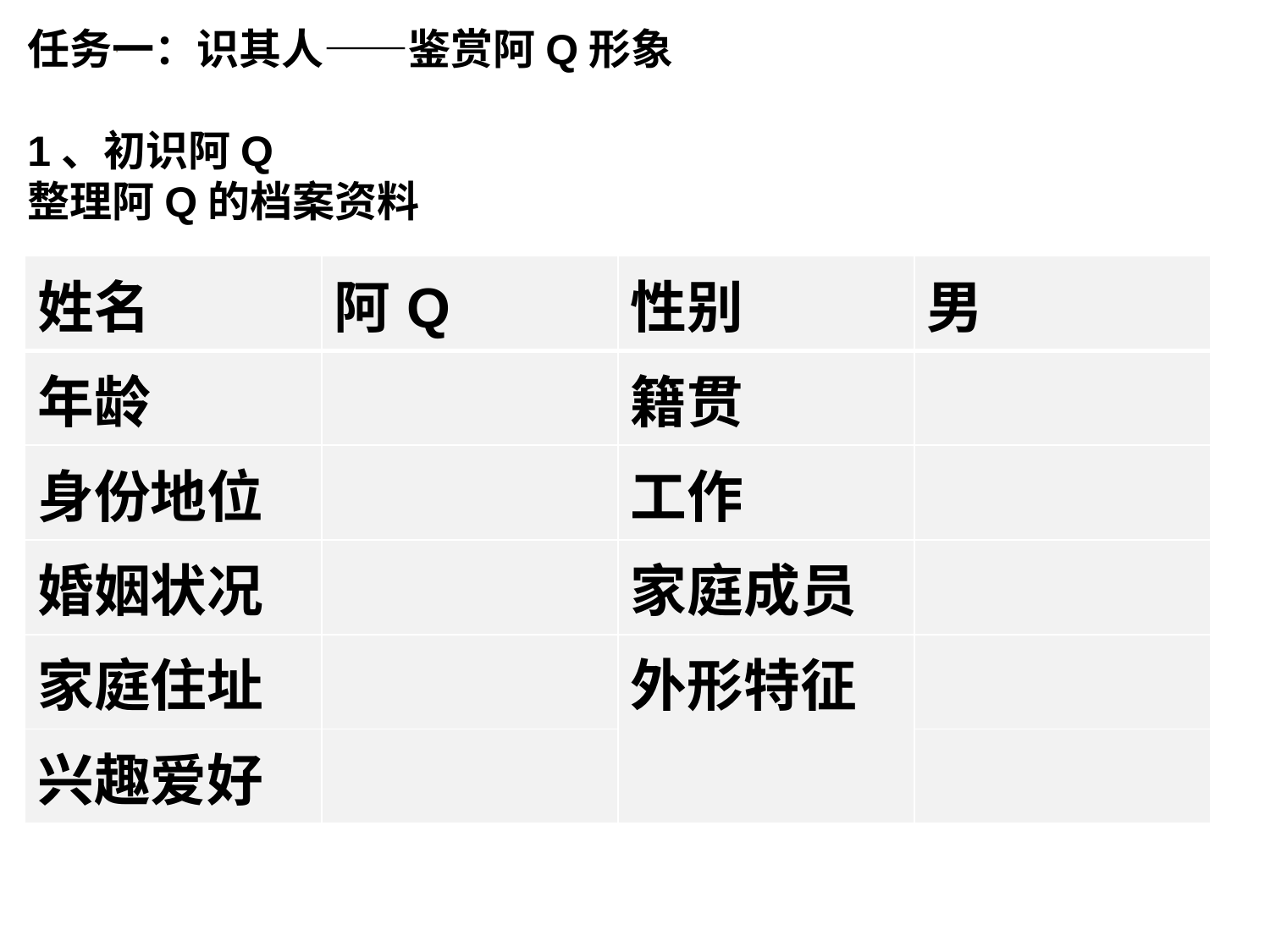

任务一：识其人——鉴赏阿Q形象

1、初识阿Q
整理阿Q的档案资料
| 姓名 | 阿Q | 性别 | 男 |
| --- | --- | --- | --- |
| 年龄 |  | 籍贯 |  |
| 身份地位 |  | 工作 |  |
| 婚姻状况 |  | 家庭成员 |  |
| 家庭住址 |  | 外形特征 |  |
| 兴趣爱好 |  |  |  |